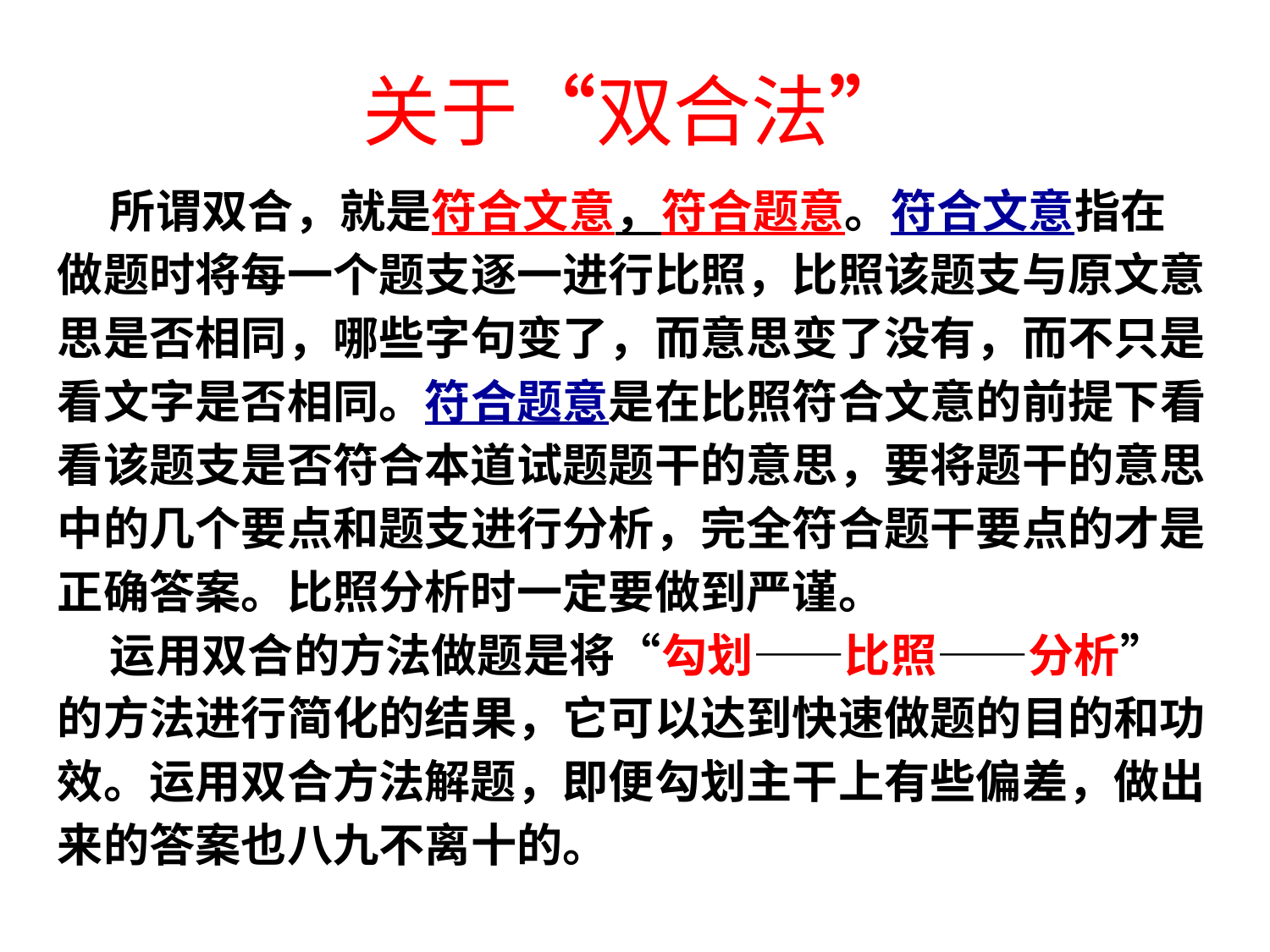

关于“双合法”
    所谓双合，就是符合文意，符合题意。符合文意指在

做题时将每一个题支逐一进行比照，比照该题支与原文意

思是否相同，哪些字句变了，而意思变了没有，而不只是

看文字是否相同。符合题意是在比照符合文意的前提下看

看该题支是否符合本道试题题干的意思，要将题干的意思

中的几个要点和题支进行分析，完全符合题干要点的才是

正确答案。比照分析时一定要做到严谨。

    运用双合的方法做题是将“勾划——比照——分析”

的方法进行简化的结果，它可以达到快速做题的目的和功

效。运用双合方法解题，即便勾划主干上有些偏差，做出

来的答案也八九不离十的。